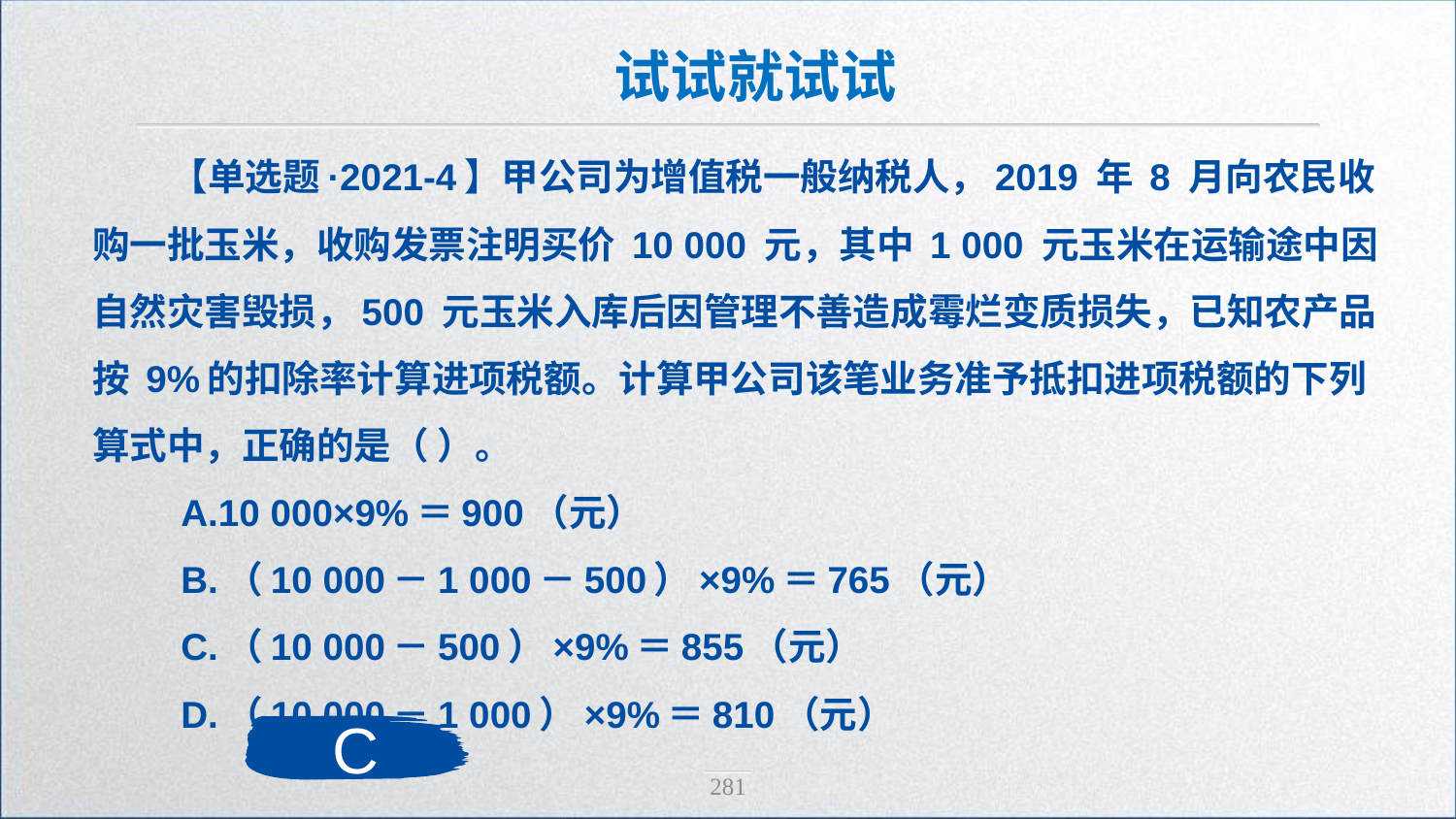

试试就试试
【单选题·2021-4】甲公司为增值税一般纳税人，2019 年 8 月向农民收购一批玉米，收购发票注明买价 10 000 元，其中 1 000 元玉米在运输途中因自然灾害毁损，500 元玉米入库后因管理不善造成霉烂变质损失，已知农产品按 9%的扣除率计算进项税额。计算甲公司该笔业务准予抵扣进项税额的下列算式中，正确的是（ ）。
 A.10 000×9%＝900（元）
 B.（10 000－1 000－500）×9%＝765（元）
 C.（10 000－500）×9%＝855（元）
 D.（10 000－1 000）×9%＝810（元）

C
281